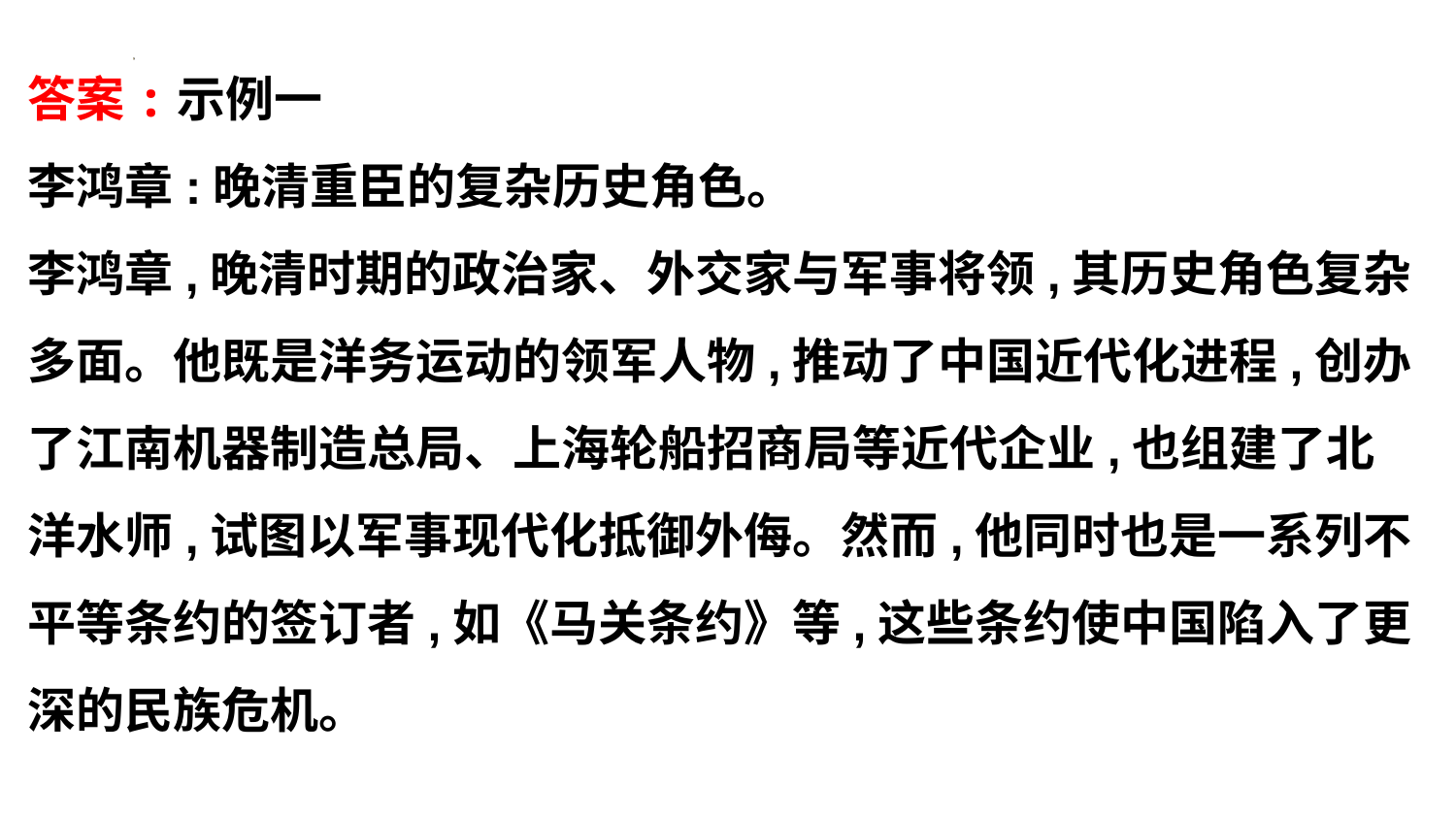

答案:示例一
李鸿章:晚清重臣的复杂历史角色。
李鸿章,晚清时期的政治家、外交家与军事将领,其历史角色复杂多面。他既是洋务运动的领军人物,推动了中国近代化进程,创办了江南机器制造总局、上海轮船招商局等近代企业,也组建了北洋水师,试图以军事现代化抵御外侮。然而,他同时也是一系列不平等条约的签订者,如《马关条约》等,这些条约使中国陷入了更深的民族危机。